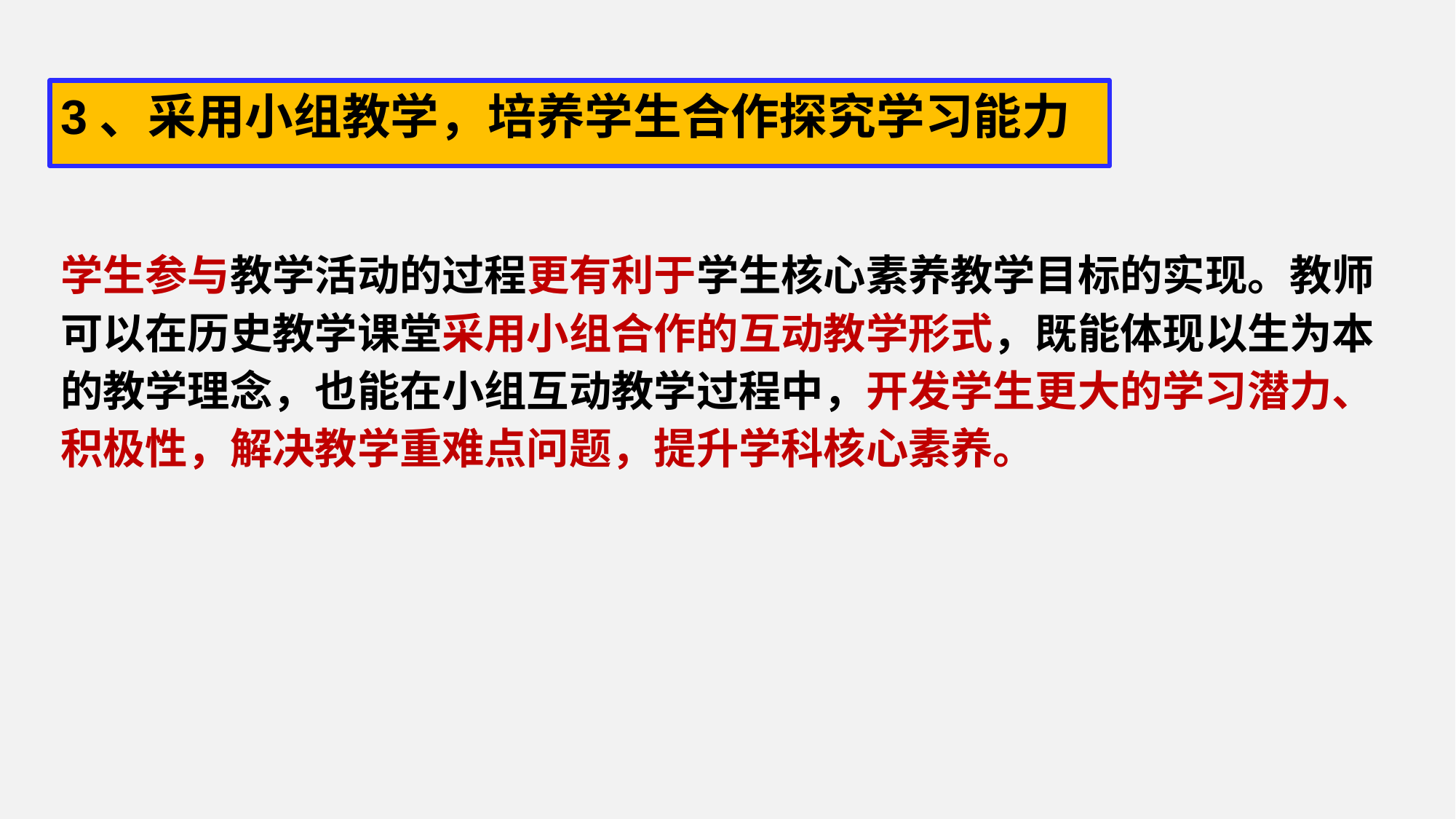

3、采用小组教学，培养学生合作探究学习能力
学生参与教学活动的过程更有利于学生核心素养教学目标的实现。教师可以在历史教学课堂采用小组合作的互动教学形式，既能体现以生为本的教学理念，也能在小组互动教学过程中，开发学生更大的学习潜力、积极性，解决教学重难点问题，提升学科核心素养。